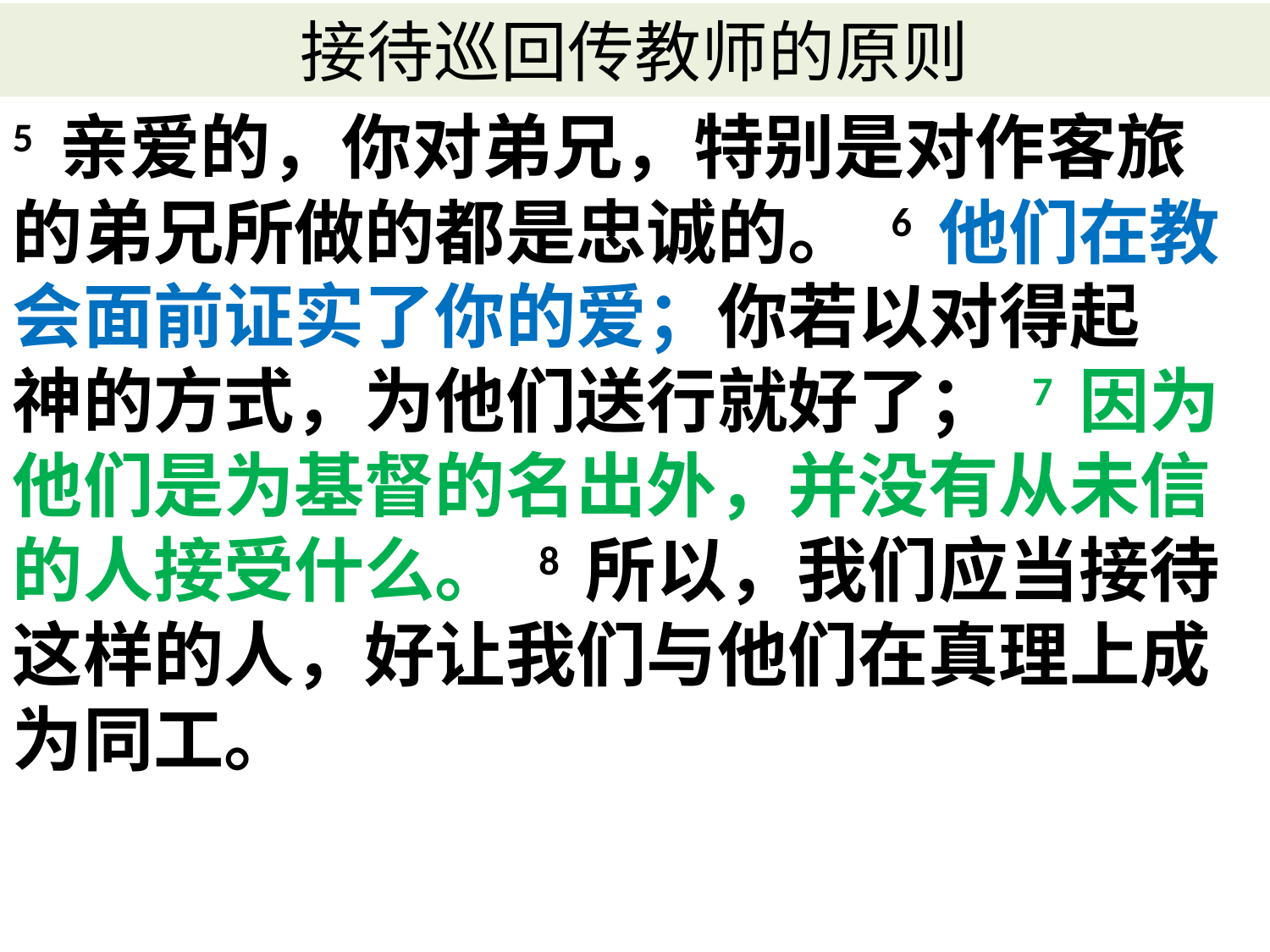

# 接待巡回传教师的原则
5 亲爱的，你对弟兄，特别是对作客旅的弟兄所做的都是忠诚的。 6 他们在教会面前证实了你的爱；你若以对得起　神的方式，为他们送行就好了； 7 因为他们是为基督的名出外，并没有从未信的人接受什么。 8 所以，我们应当接待这样的人，好让我们与他们在真理上成为同工。